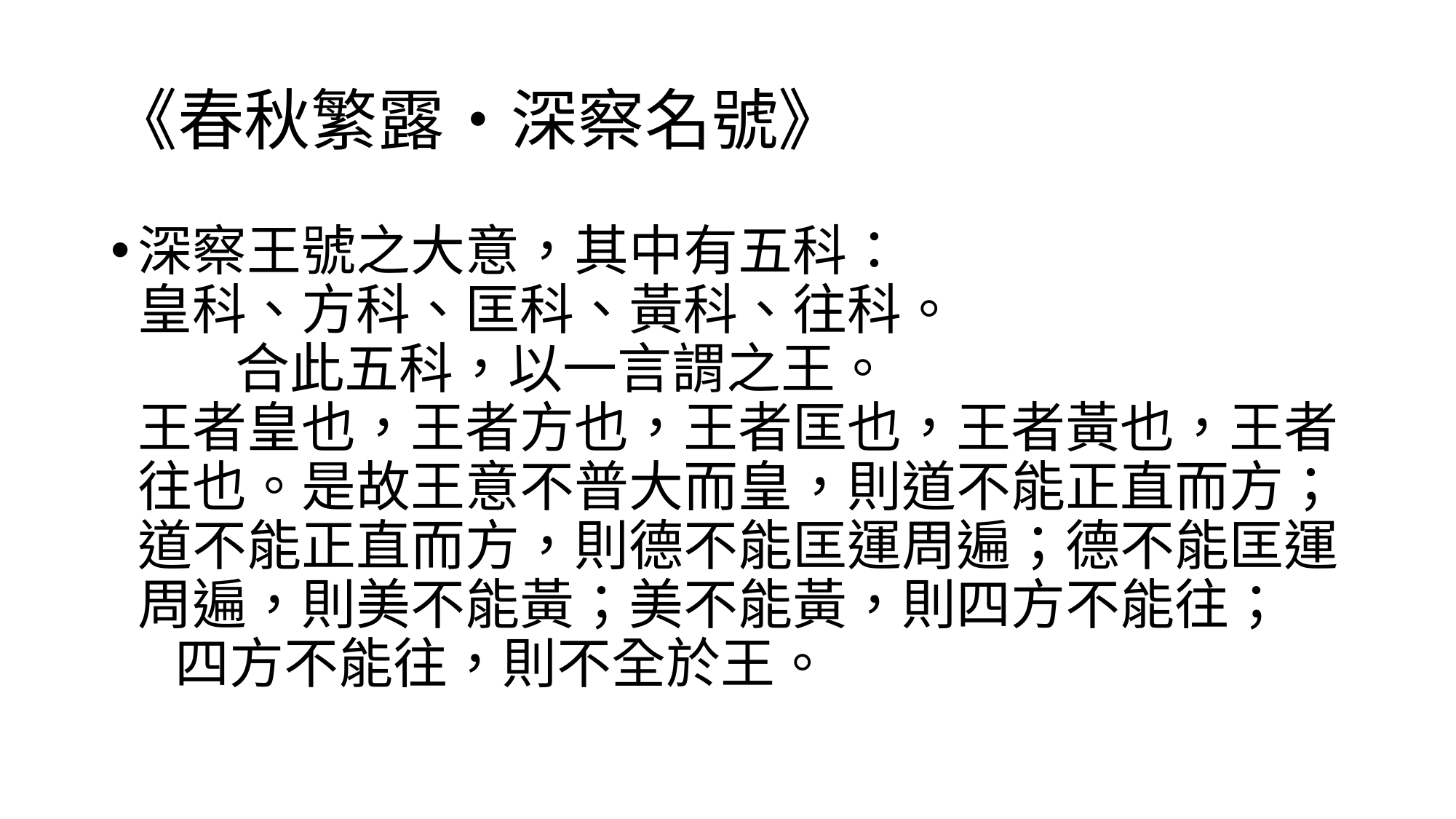

# 《春秋繁露‧深察名號》
深察王號之大意，其中有五科：                                 皇科、方科、匡科、黃科、往科。                                        合此五科，以一言謂之王。                                 王者皇也，王者方也，王者匡也，王者黃也，王者往也。是故王意不普大而皇，則道不能正直而方；道不能正直而方，則德不能匡運周遍；德不能匡運周遍，則美不能黃；美不能黃，則四方不能往；        四方不能往，則不全於王。